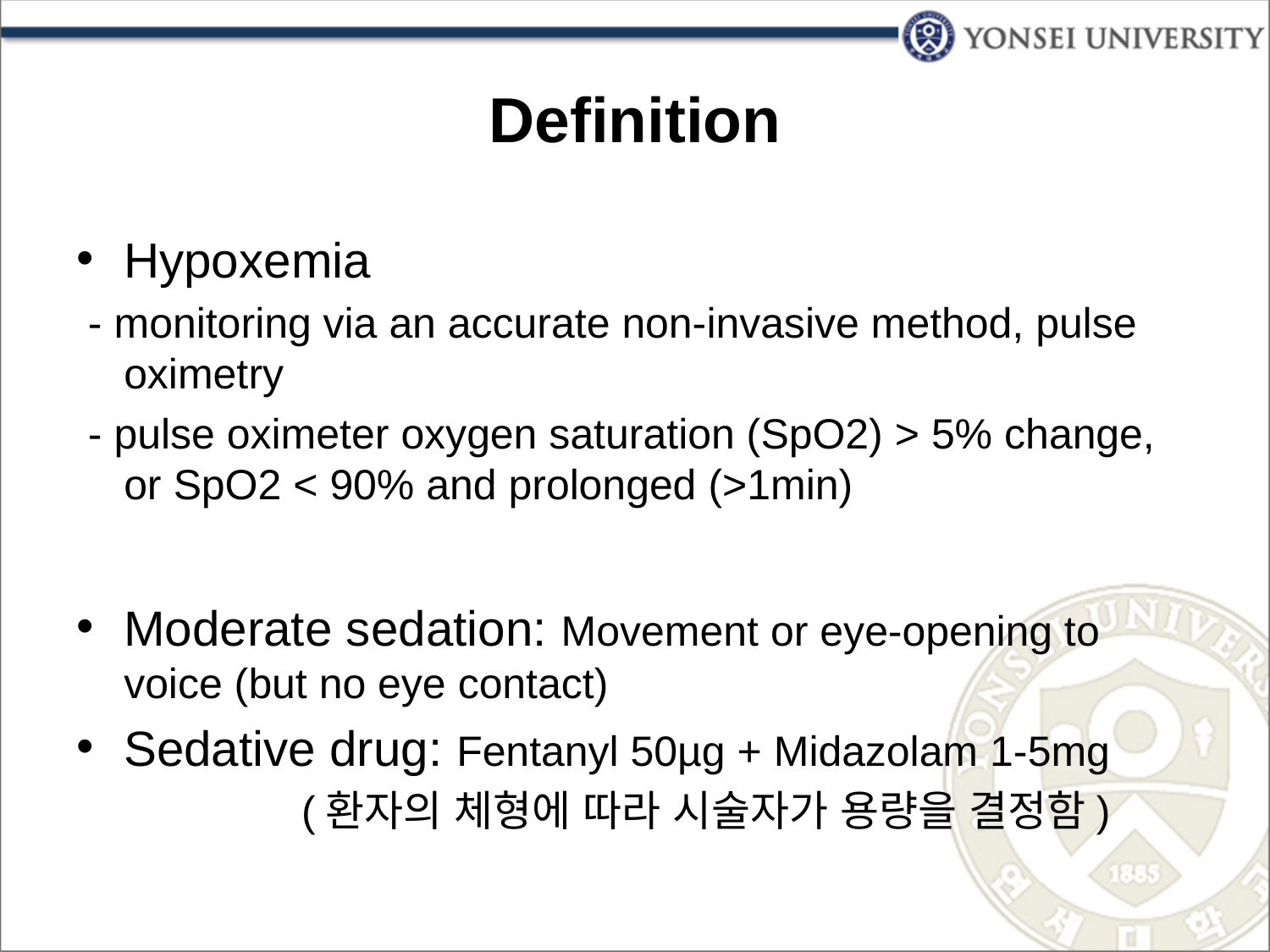

# Definition
Hypoxemia
 - monitoring via an accurate non-invasive method, pulse oximetry
 - pulse oximeter oxygen saturation (SpO2) > 5% change, or SpO2 < 90% and prolonged (>1min)

Moderate sedation: Movement or eye-opening to voice (but no eye contact)
Sedative drug: Fentanyl 50µg + Midazolam 1-5mg
                   (환자의 체형에 따라 시술자가 용량을 결정함)